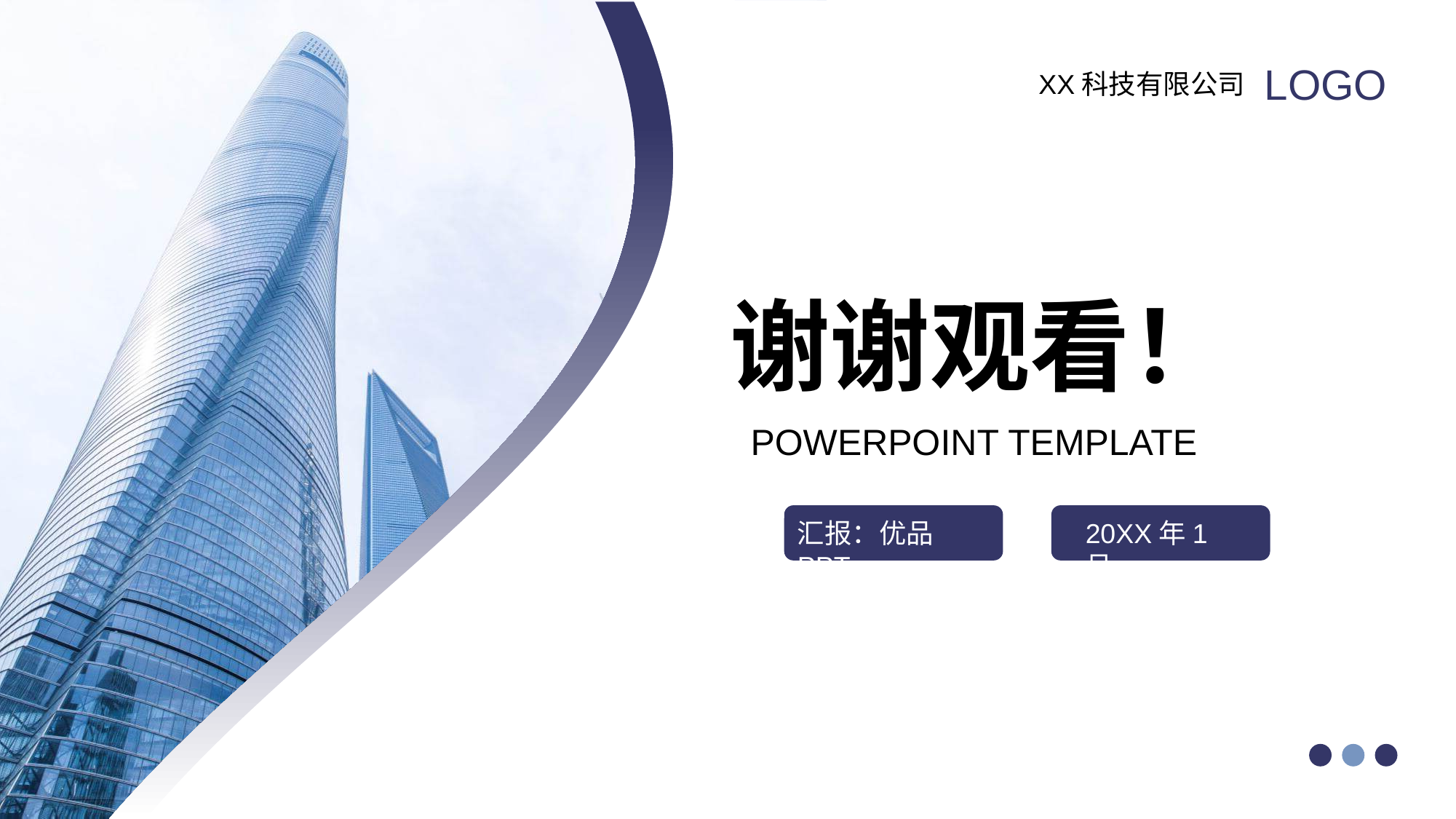

LOGO
XX科技有限公司
谢谢观看！
POWERPOINT TEMPLATE

汇报：优品PPT
20XX年1月